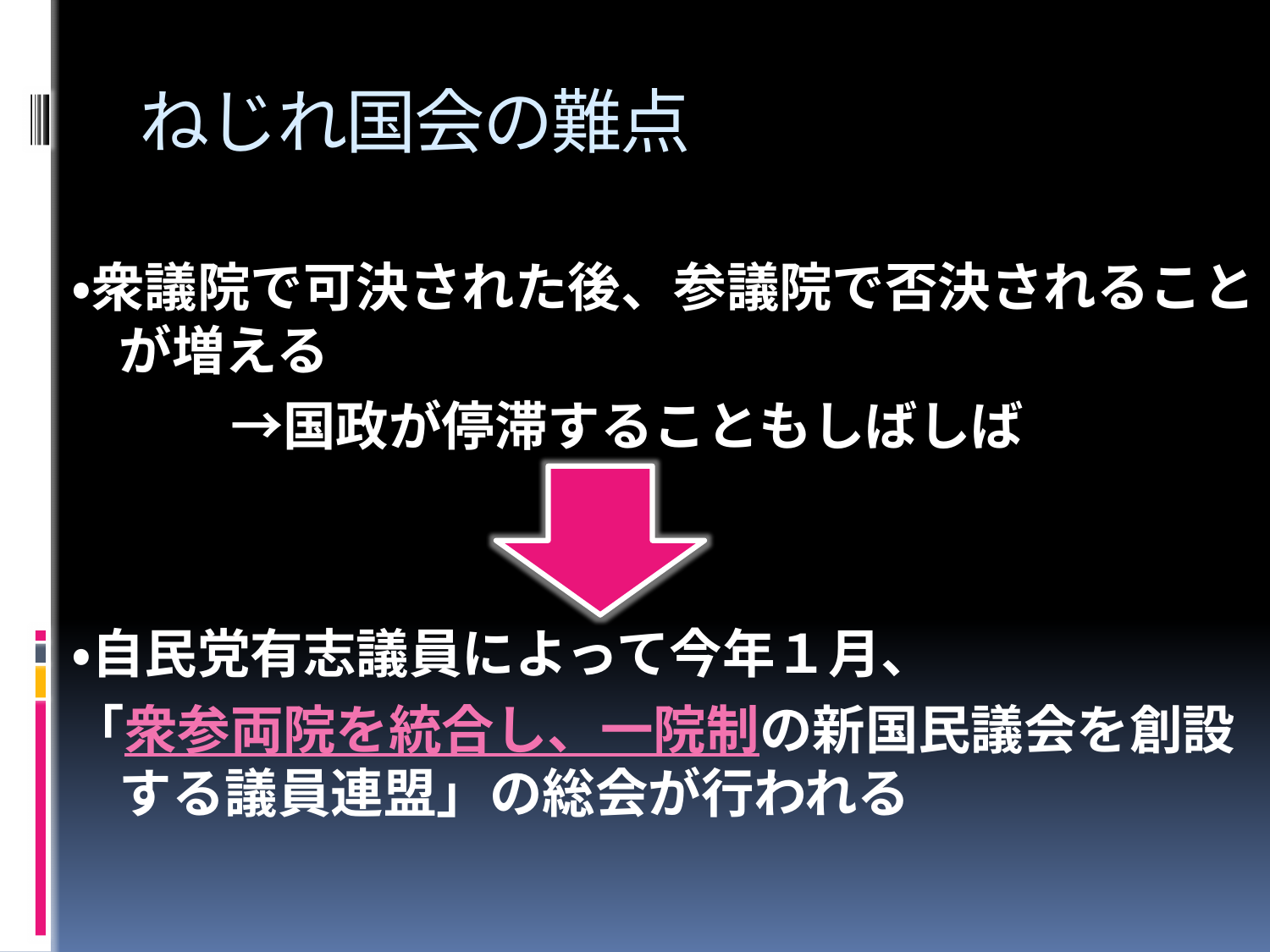

# ねじれ国会の難点
・衆議院で可決された後、参議院で否決されることが増える
　　　→国政が停滞することもしばしば

・自民党有志議員によって今年１月、
「衆参両院を統合し、一院制の新国民議会を創設する議員連盟」の総会が行われる